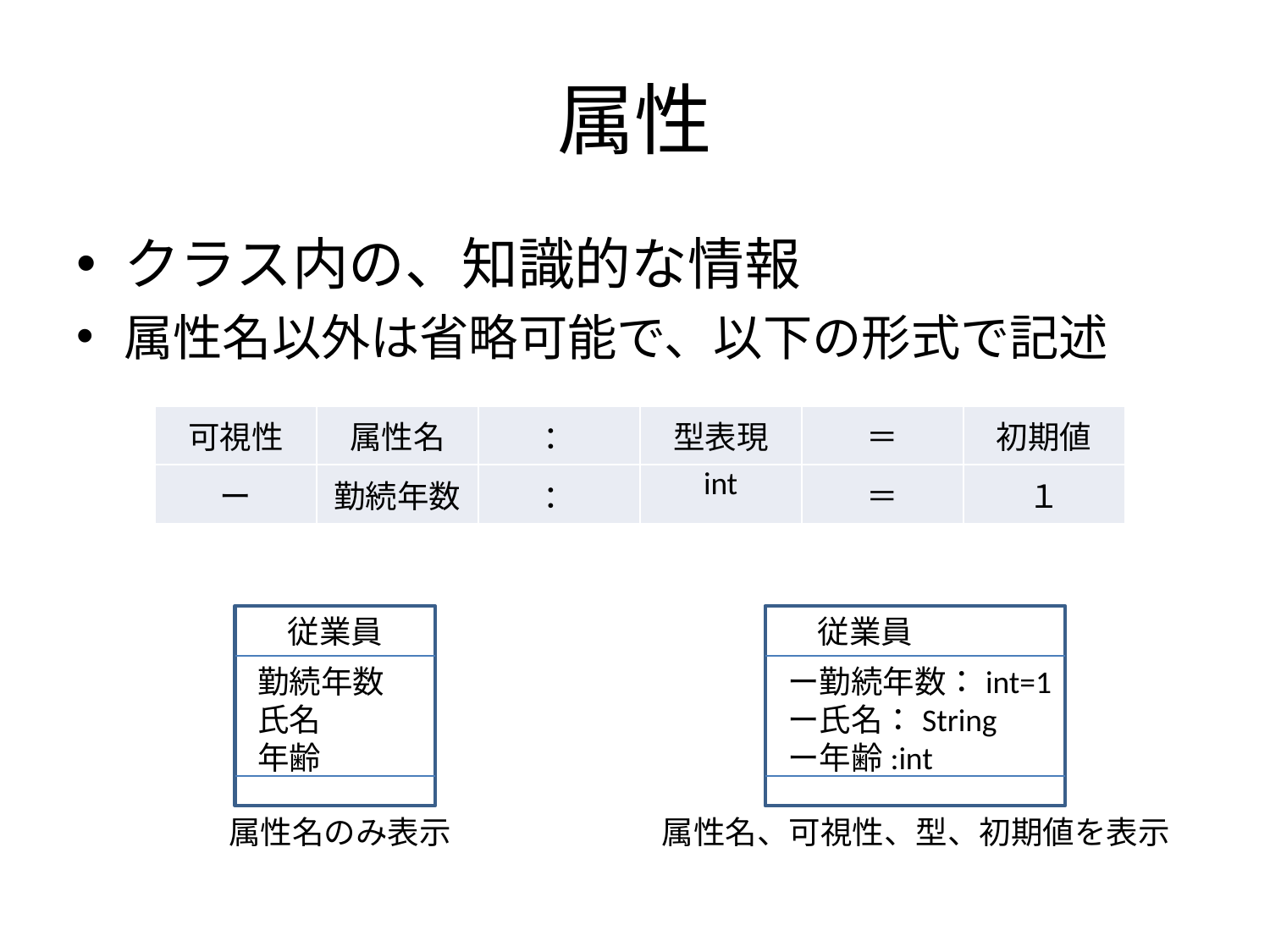

# 属性
クラス内の、知識的な情報
属性名以外は省略可能で、以下の形式で記述
| 可視性 | 属性名 | ： | 型表現 | ＝ | 初期値 |
| --- | --- | --- | --- | --- | --- |
| ー | 勤続年数 | ： | int | ＝ | １ |

従業員

従業員
勤続年数
氏名
年齢
ー勤続年数：int=1
ー氏名：String
ー年齢:int
属性名のみ表示
属性名、可視性、型、初期値を表示